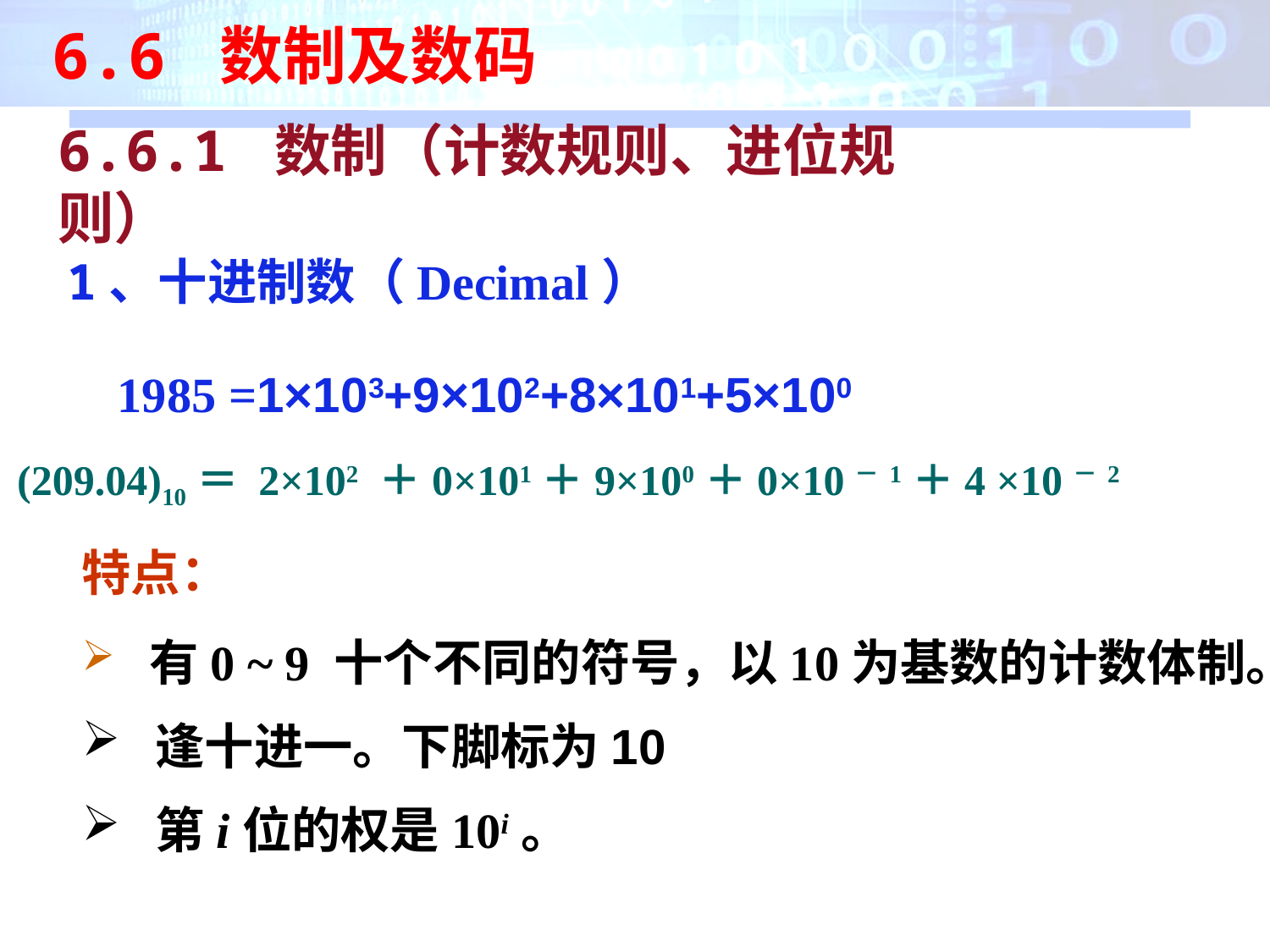

6.6 数制及数码
6.6.1 数制（计数规则、进位规则）
1、十进制数（Decimal）
1985 =1×103+9×102+8×101+5×100
(209.04)10＝ 2×102 ＋0×101＋9×100＋0×10－1＋4 ×10－2
特点：
 有0 ~ 9 十个不同的符号，以10为基数的计数体制。
  逢十进一。下脚标为10
  第i位的权是10i。